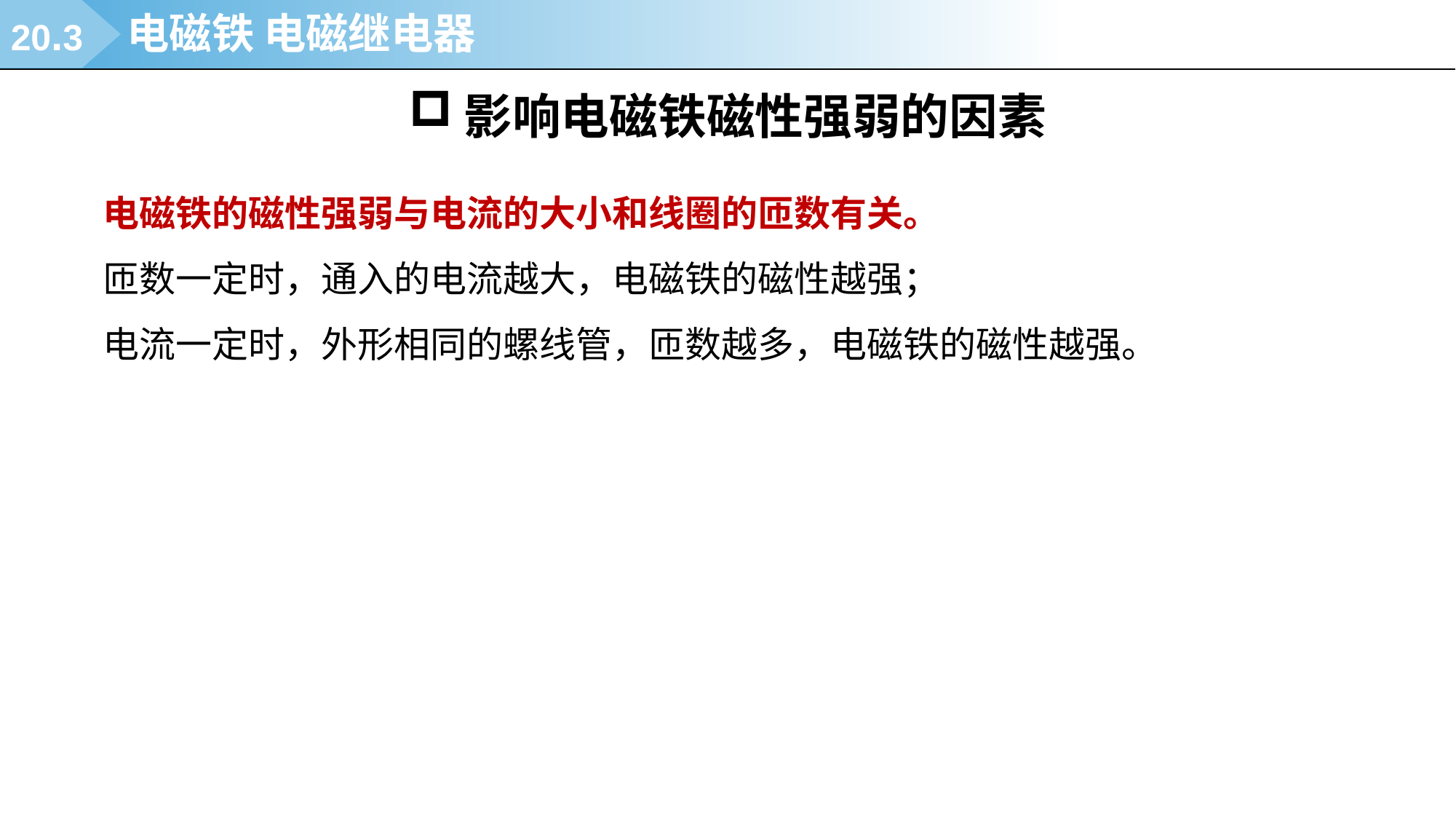

20.3
电磁铁 电磁继电器
影响电磁铁磁性强弱的因素
电磁铁的磁性强弱与电流的大小和线圈的匝数有关。
匝数一定时，通入的电流越大，电磁铁的磁性越强；
电流一定时，外形相同的螺线管，匝数越多，电磁铁的磁性越强。